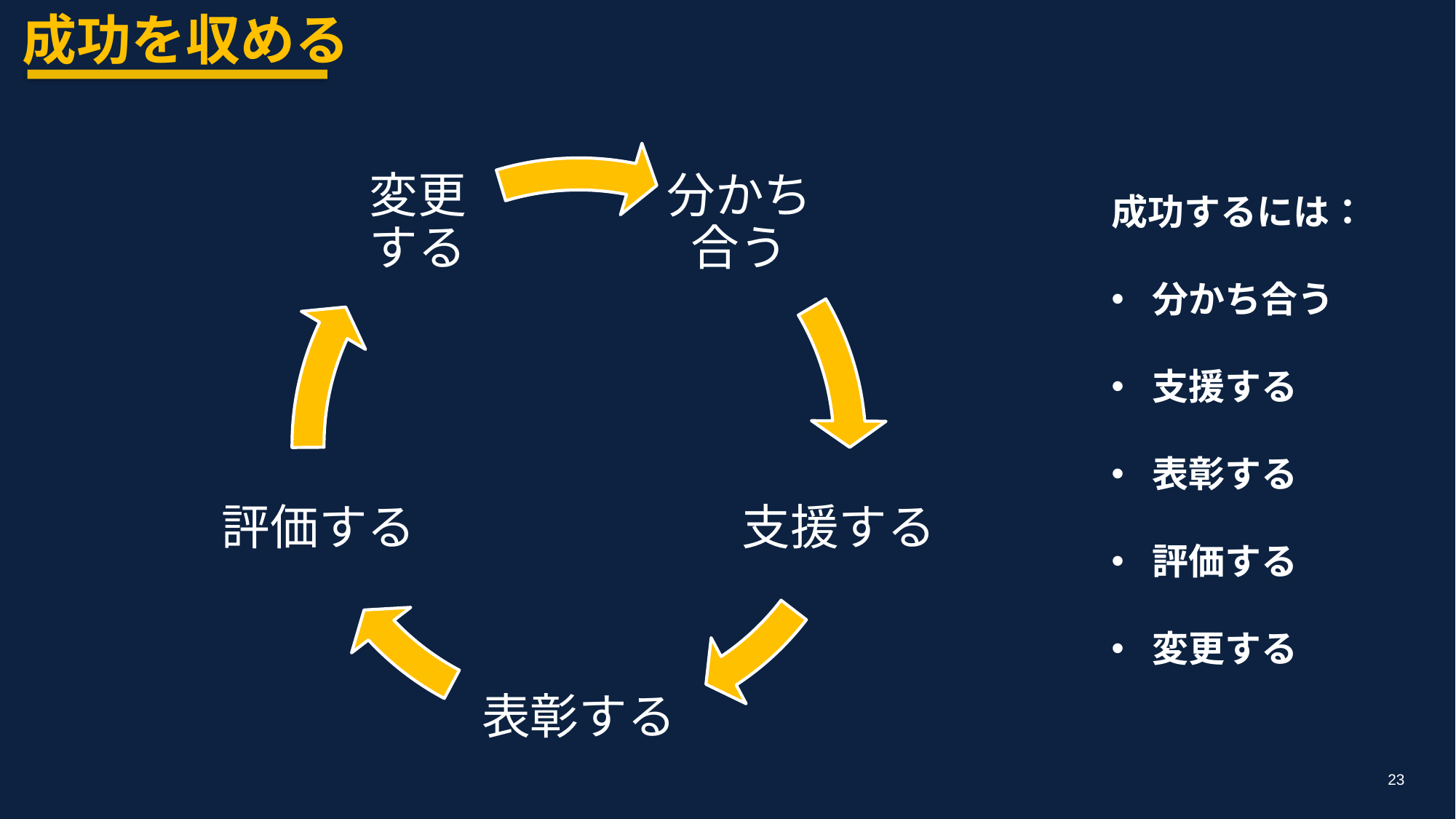

成功を収める

分かち合う
支援する
表彰する
評価する
変更
する
成功するには：

分かち合う

支援する

表彰する

評価する

変更する
23